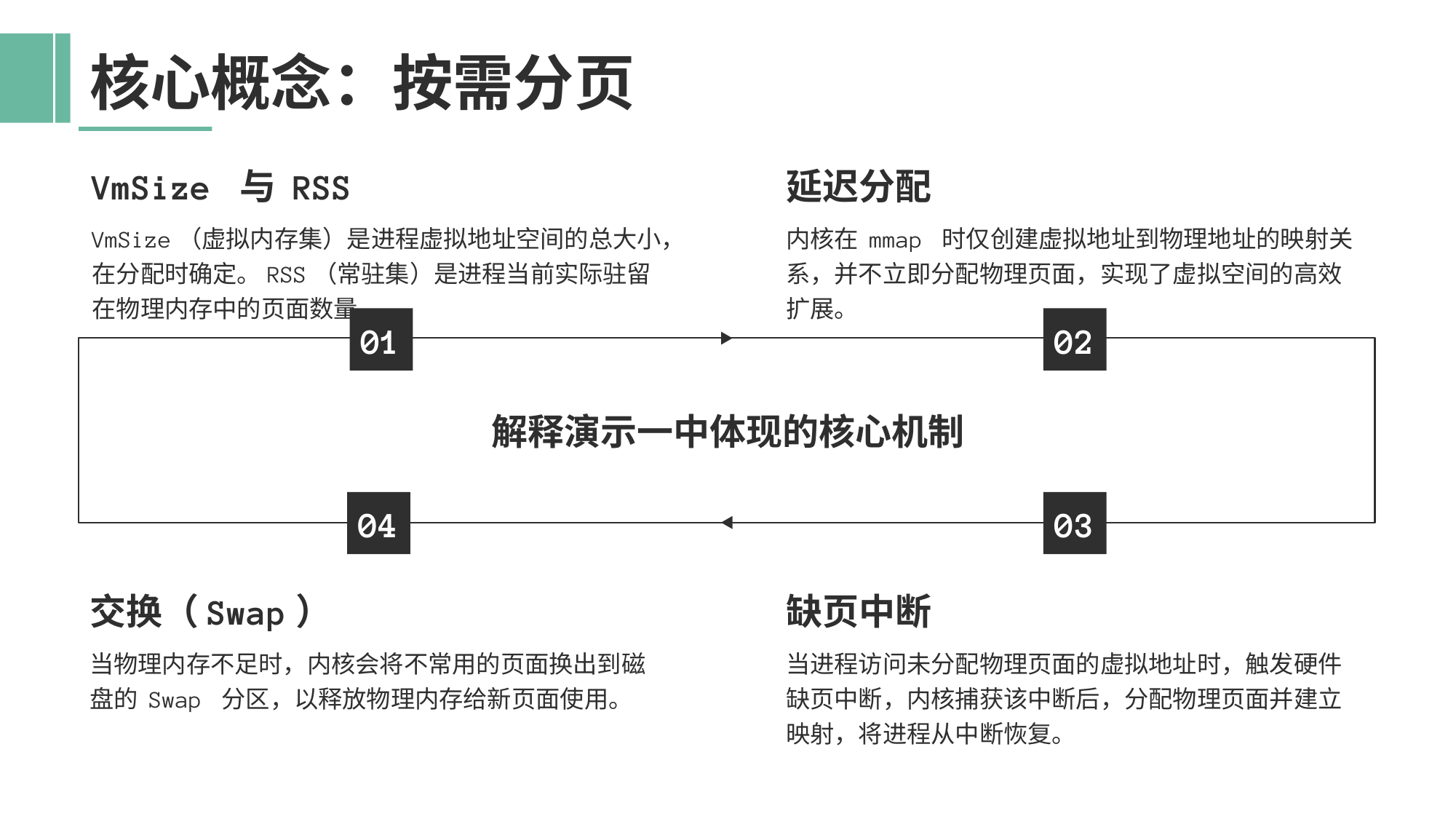

核心概念：按需分页
VmSize 与 RSS
VmSize（虚拟内存集）是进程虚拟地址空间的总大小，在分配时确定。RSS（常驻集）是进程当前实际驻留在物理内存中的页面数量。
01
延迟分配
内核在 mmap 时仅创建虚拟地址到物理地址的映射关系，并不立即分配物理页面，实现了虚拟空间的高效扩展。
02

解释演示一中体现的核心机制
04
交换（Swap）
当物理内存不足时，内核会将不常用的页面换出到磁盘的 Swap 分区，以释放物理内存给新页面使用。
03
缺页中断
当进程访问未分配物理页面的虚拟地址时，触发硬件缺页中断，内核捕获该中断后，分配物理页面并建立映射，将进程从中断恢复。